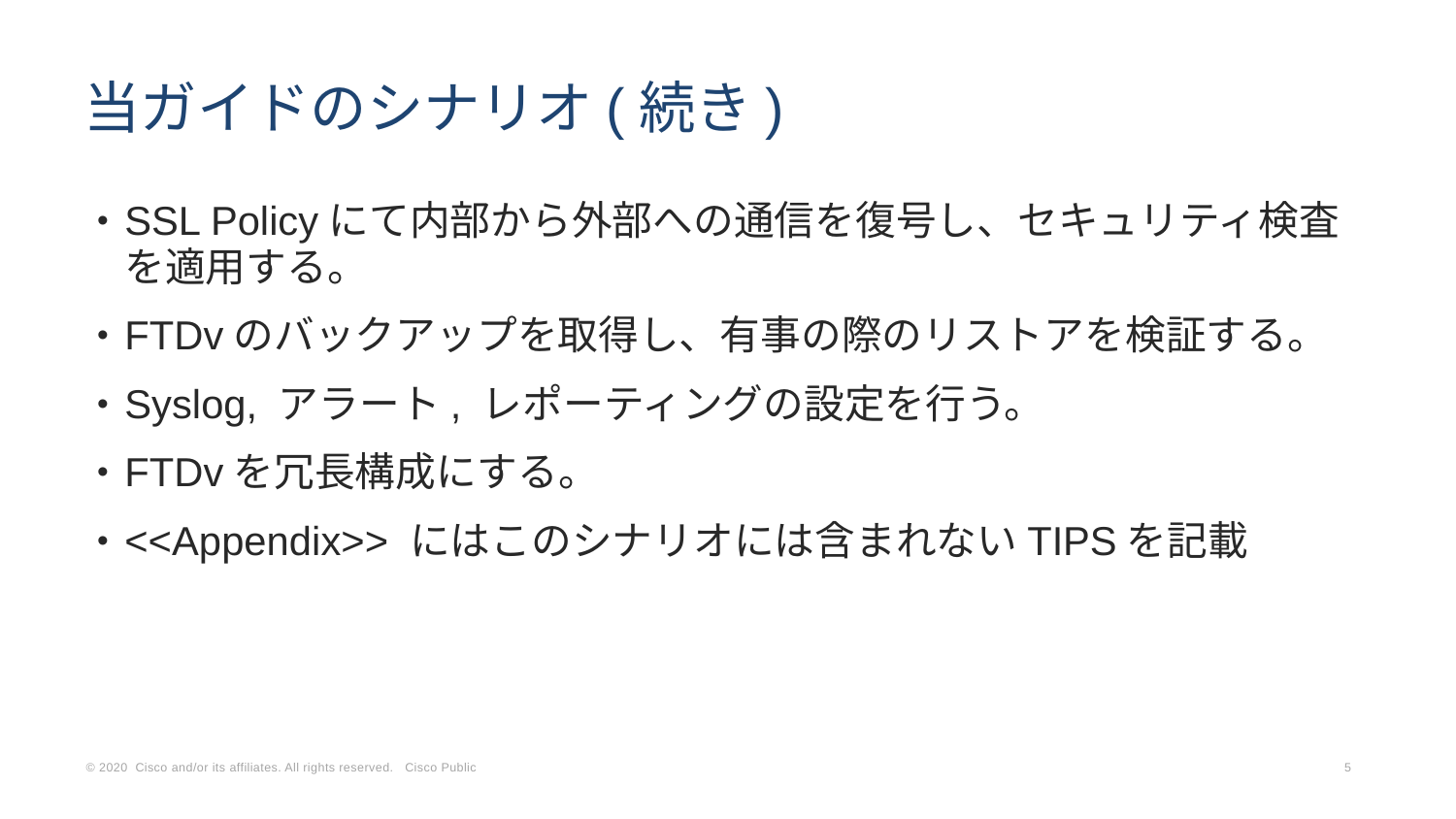

# 当ガイドのシナリオ(続き)
SSL Policyにて内部から外部への通信を復号し、セキュリティ検査を適用する。
FTDvのバックアップを取得し、有事の際のリストアを検証する。
Syslog, アラート, レポーティングの設定を行う。
FTDvを冗長構成にする。
<<Appendix>> にはこのシナリオには含まれないTIPSを記載